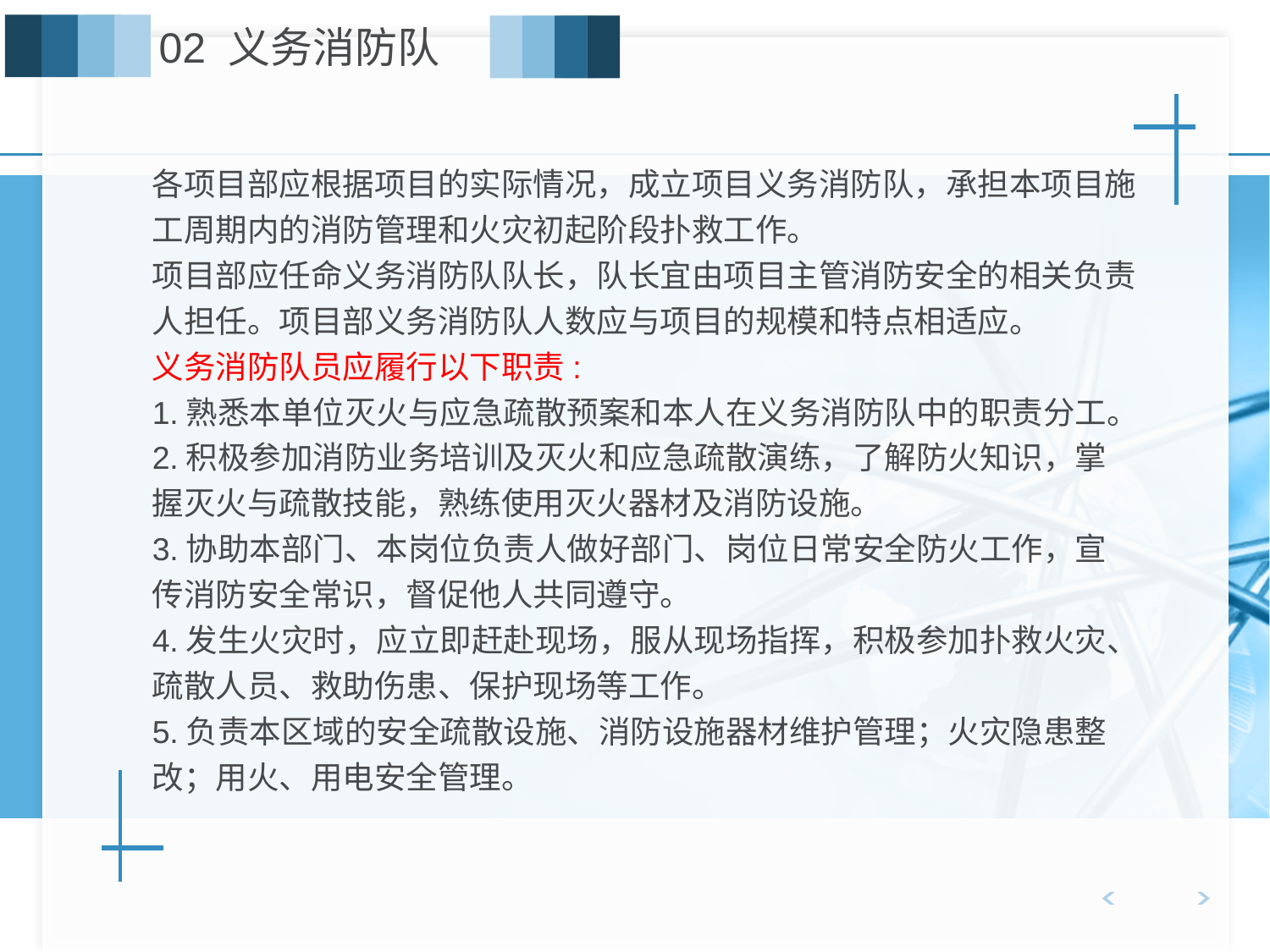

02 义务消防队

各项目部应根据项目的实际情况，成立项目义务消防队，承担本项目施工周期内的消防管理和火灾初起阶段扑救工作。
项目部应任命义务消防队队长，队长宜由项目主管消防安全的相关负责人担任。项目部义务消防队人数应与项目的规模和特点相适应。
义务消防队员应履行以下职责:
1.熟悉本单位灭火与应急疏散预案和本人在义务消防队中的职责分工。
2.积极参加消防业务培训及灭火和应急疏散演练，了解防火知识，掌握灭火与疏散技能，熟练使用灭火器材及消防设施。
3.协助本部门、本岗位负责人做好部门、岗位日常安全防火工作，宣传消防安全常识，督促他人共同遵守。
4.发生火灾时，应立即赶赴现场，服从现场指挥，积极参加扑救火灾、疏散人员、救助伤患、保护现场等工作。
5.负责本区域的安全疏散设施、消防设施器材维护管理；火灾隐患整改；用火、用电安全管理。